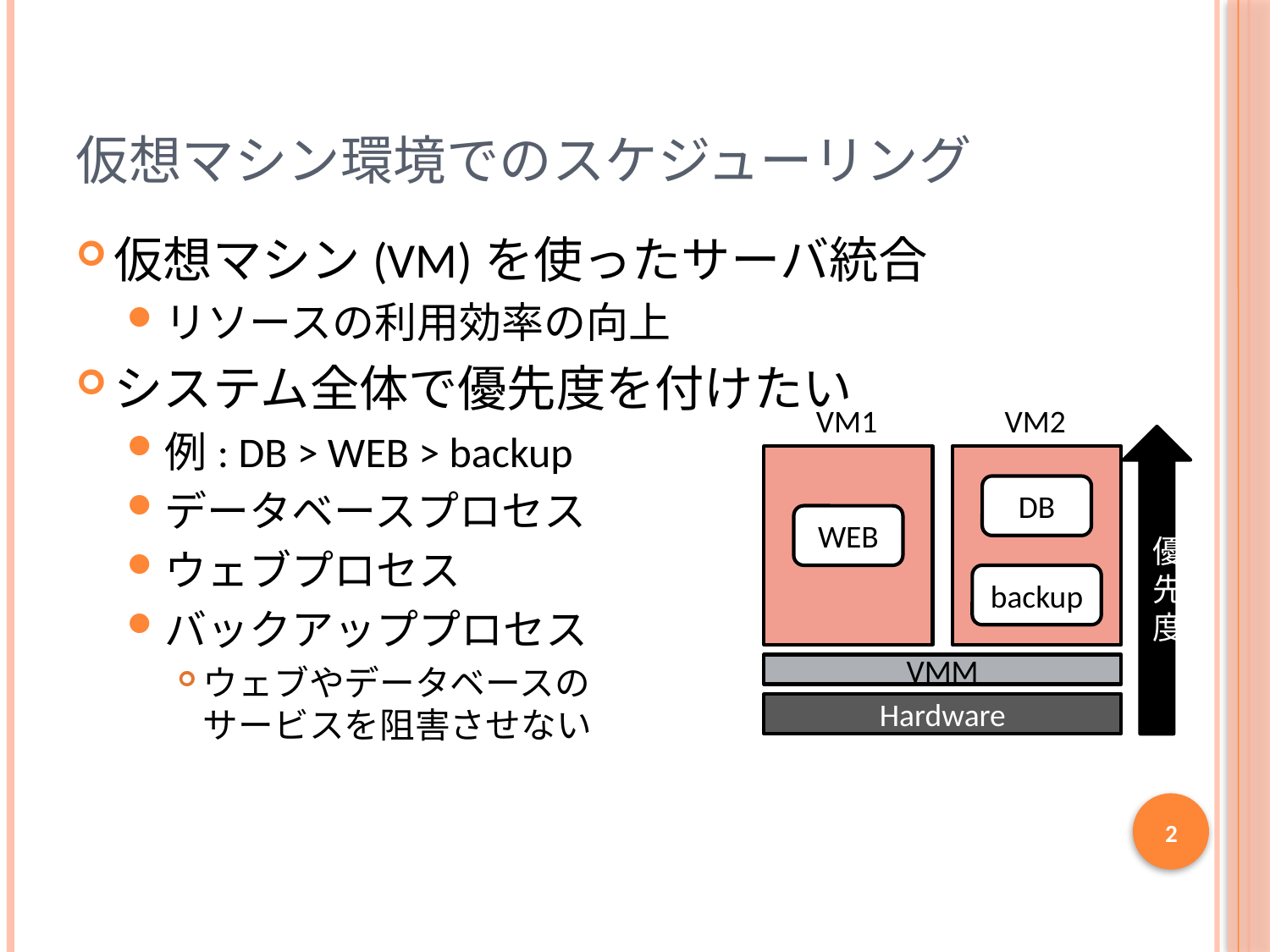

# 仮想マシン環境でのスケジューリング
仮想マシン(VM)を使ったサーバ統合
リソースの利用効率の向上
システム全体で優先度を付けたい
例: DB > WEB > backup
データベースプロセス
ウェブプロセス
バックアッププロセス
ウェブやデータベースの
サービスを阻害させない
VM1
VM2
優先度

DB
WEB
backup
VMM
Hardware
2